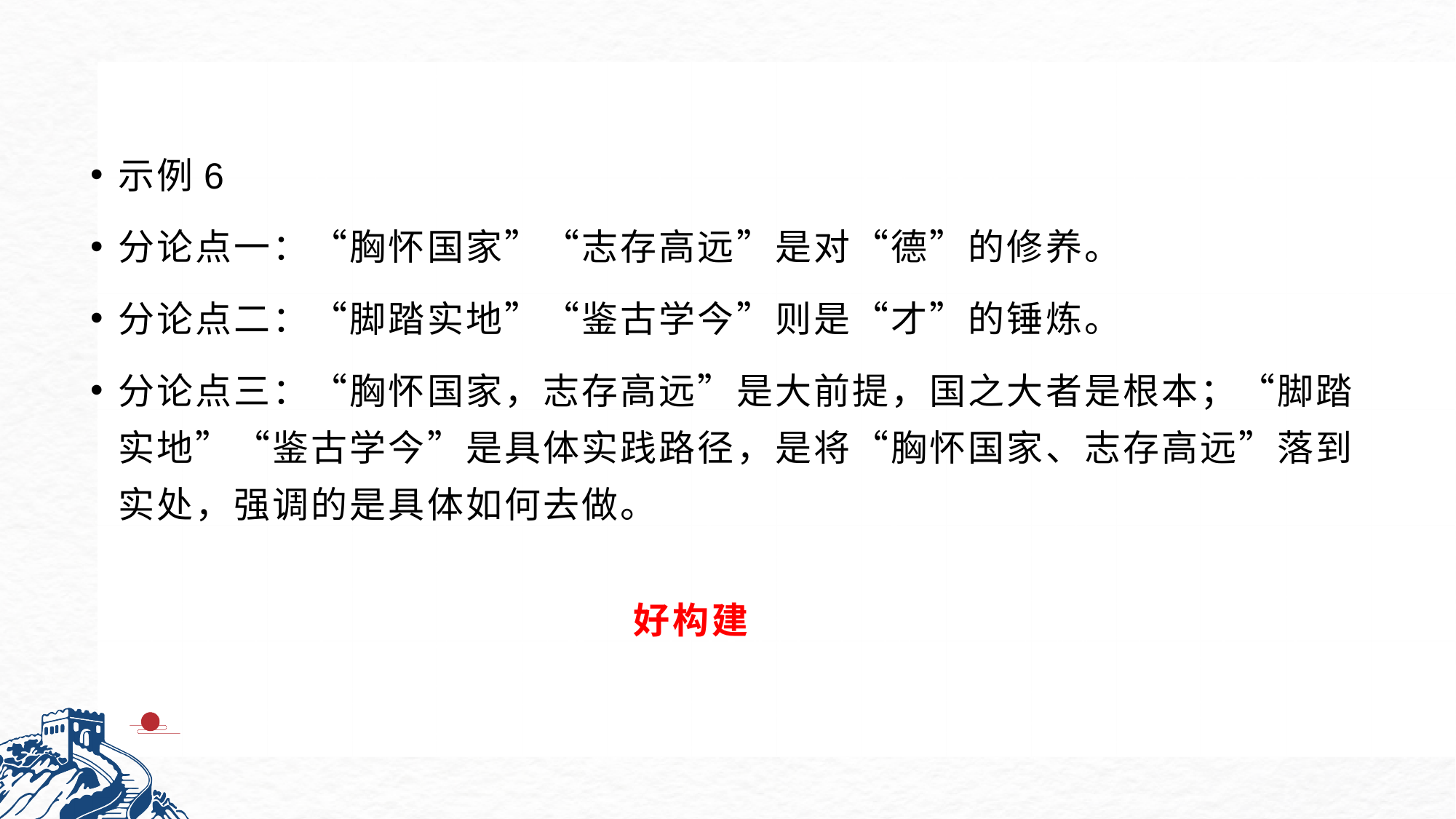

示例6
分论点一：“胸怀国家”“志存高远”是对“德”的修养。
分论点二：“脚踏实地”“鉴古学今”则是“才”的锤炼。
分论点三：“胸怀国家，志存高远”是大前提，国之大者是根本；“脚踏实地”“鉴古学今”是具体实践路径，是将“胸怀国家、志存高远”落到实处，强调的是具体如何去做。
# 好构建